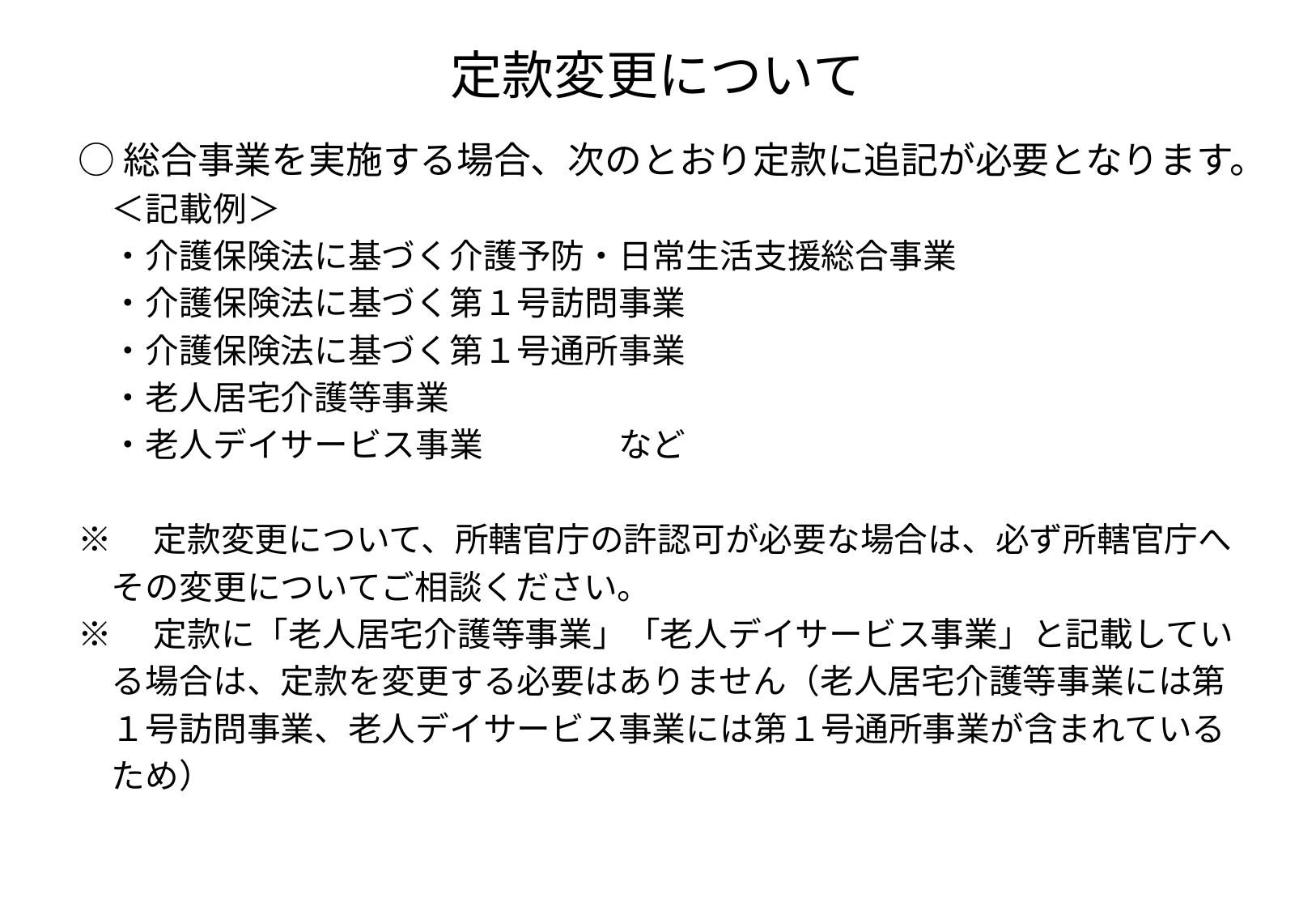

# 定款変更について
○総合事業を実施する場合、次のとおり定款に追記が必要となります。
　＜記載例＞
　・介護保険法に基づく介護予防・日常生活支援総合事業
　・介護保険法に基づく第１号訪問事業
　・介護保険法に基づく第１号通所事業
　・老人居宅介護等事業
　・老人デイサービス事業　　　　など

※　定款変更について、所轄官庁の許認可が必要な場合は、必ず所轄官庁へ
　その変更についてご相談ください。
※　定款に「老人居宅介護等事業」「老人デイサービス事業」と記載してい
　る場合は、定款を変更する必要はありません（老人居宅介護等事業には第
　１号訪問事業、老人デイサービス事業には第１号通所事業が含まれている
　ため）